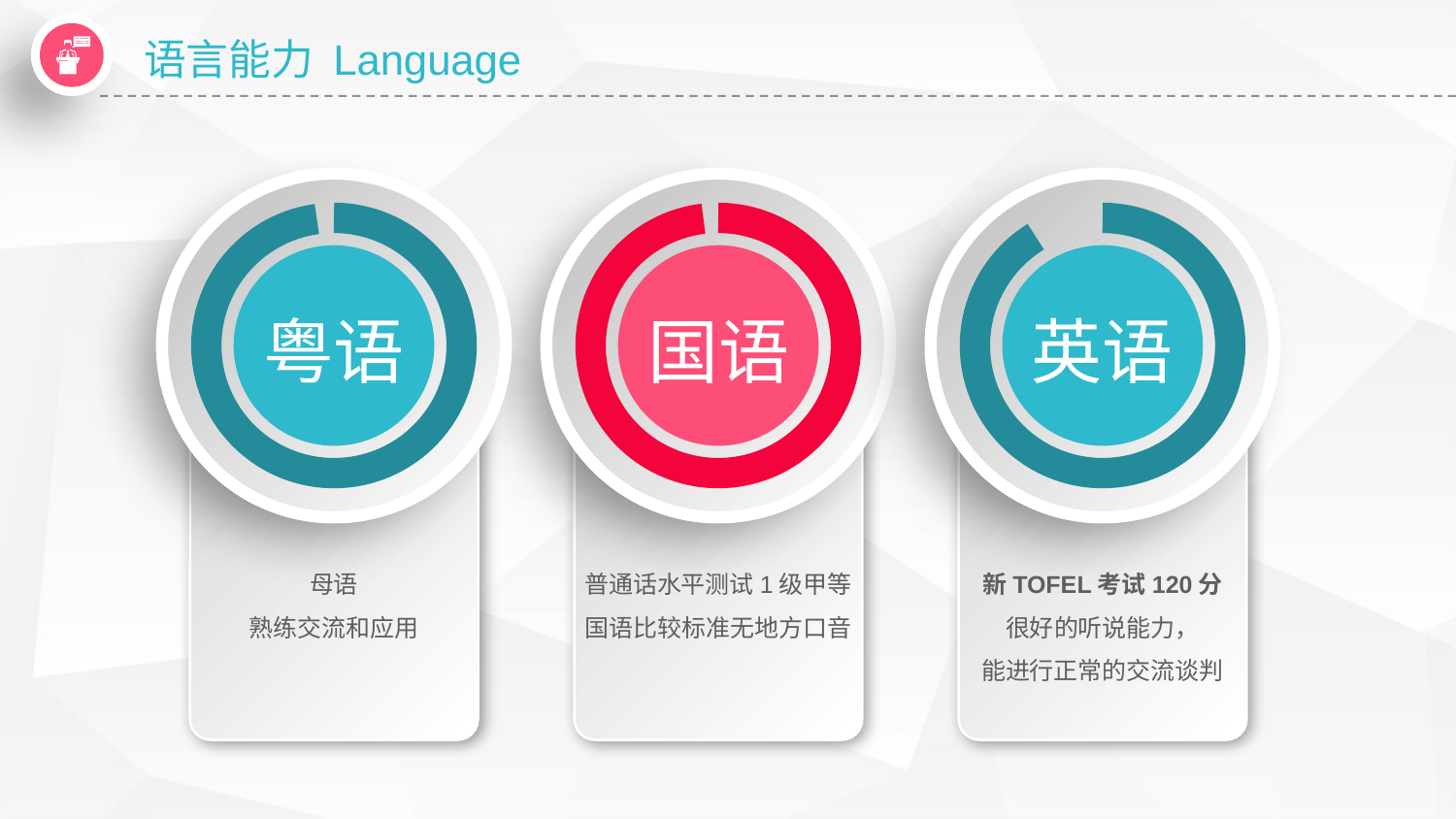

语言能力 Language

粤语
国语
英语

新TOFEL考试120分
很好的听说能力，
能进行正常的交流谈判
母语
熟练交流和应用
普通话水平测试1级甲等
国语比较标准无地方口音